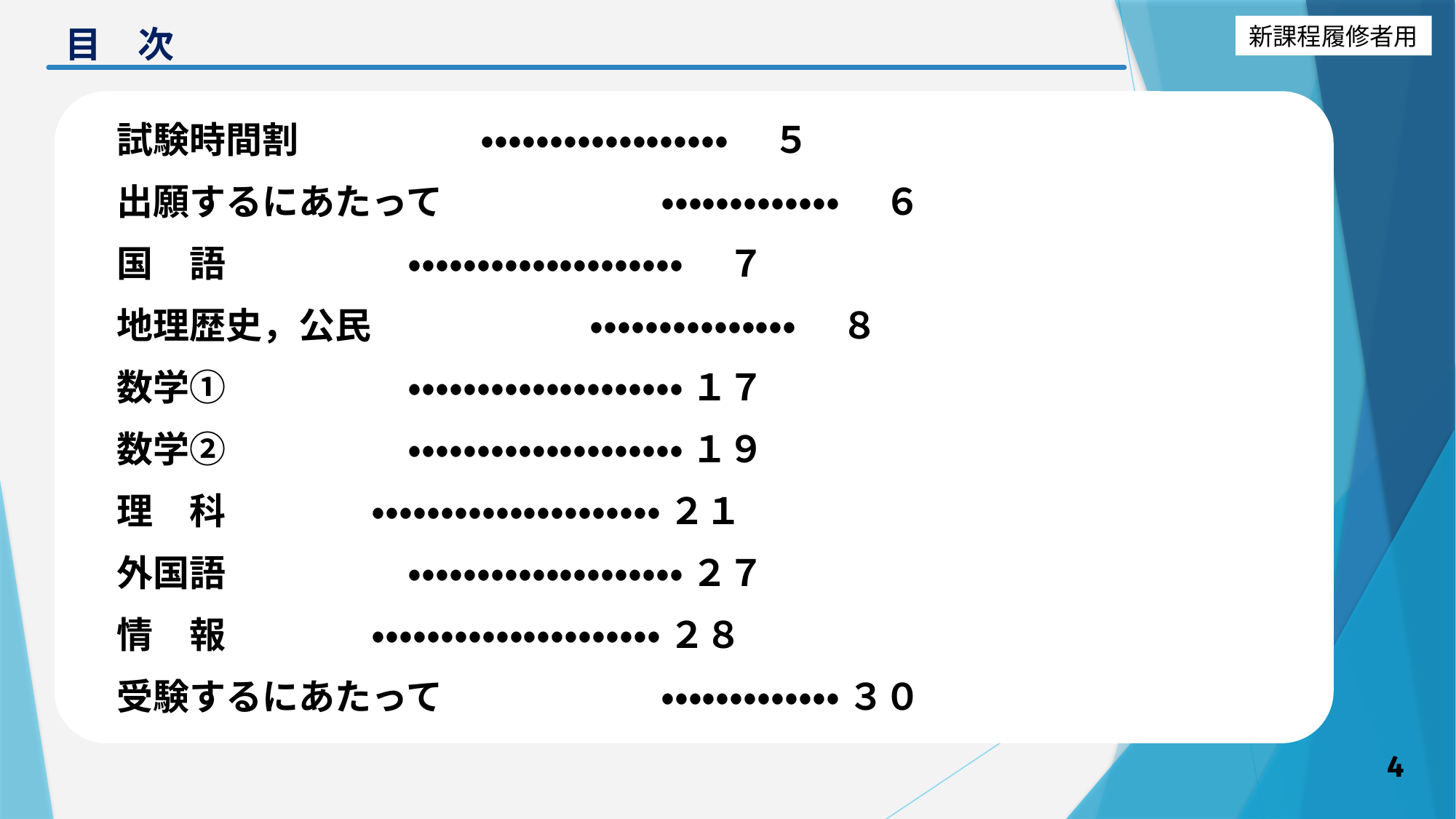

# 目　次
　試験時間割　　　　　・・・・・・・・・・・・・・・・・・　 ５
　出願するにあたって　　　　　　・・・・・・・・・・・・・　 ６
　国　語　　　　　・・・・・・・・・・・・・・・・・・・・　 ７
　地理歴史，公民　　　　　　・・・・・・・・・・・・・・・　 ８
　数学①　　　　　・・・・・・・・・・・・・・・・・・・・ １７
　数学②　　　　　・・・・・・・・・・・・・・・・・・・・ １９
　理　科　　　　・・・・・・・・・・・・・・・・・・・・・ ２１
　外国語　　　　　・・・・・・・・・・・・・・・・・・・・ ２７
　情　報　　　　・・・・・・・・・・・・・・・・・・・・・ ２８
　受験するにあたって　　　　　　・・・・・・・・・・・・・ ３０
4